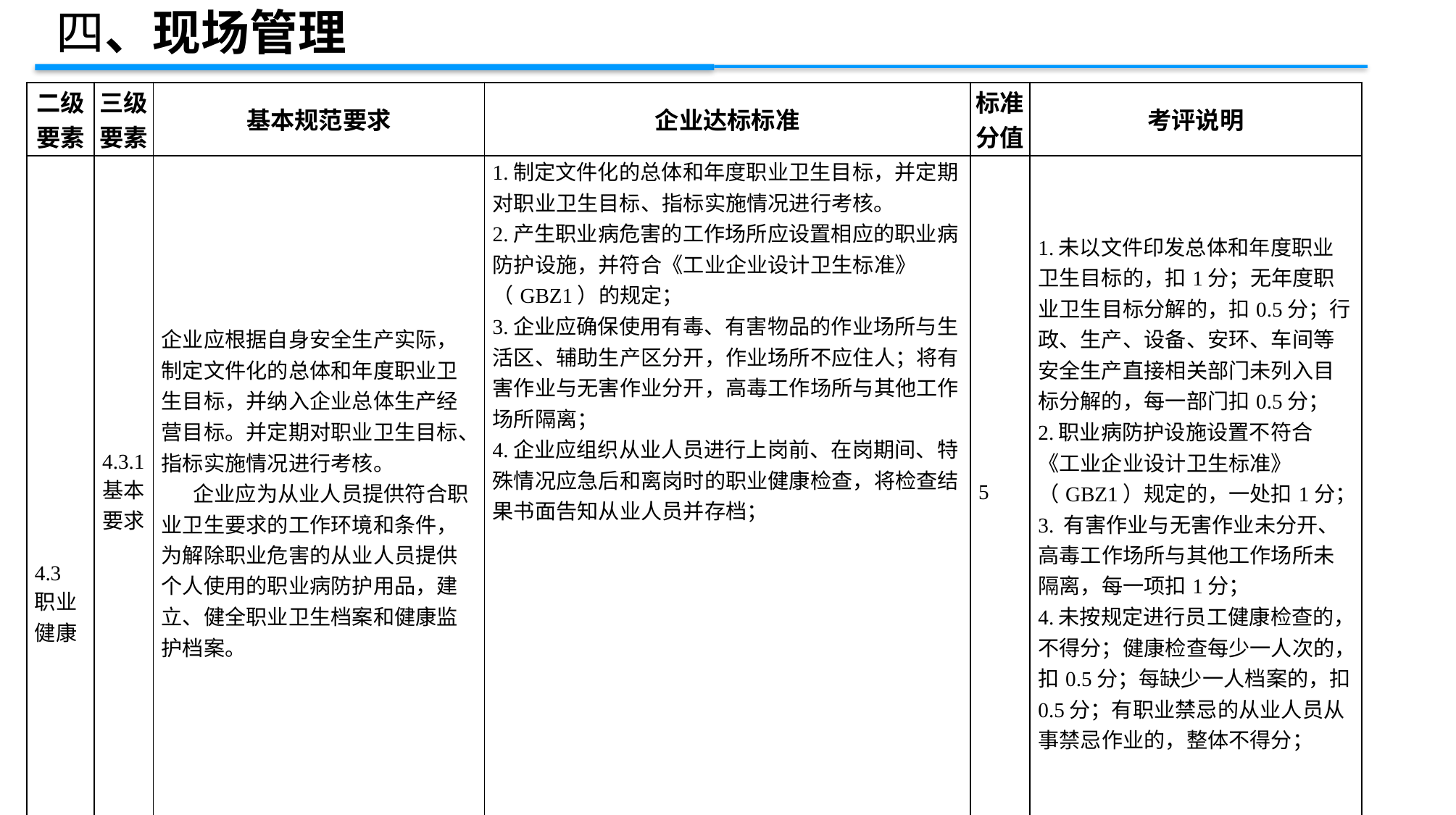

四、现场管理

| 二级 要素 | 三级 要素 | 基本规范要求 | 企业达标标准 | 标准 分值 | 考评说明 |
| --- | --- | --- | --- | --- | --- |
| 4.3 职业 健康 | 4.3.1基本要求 | 企业应根据自身安全生产实际，制定文件化的总体和年度职业卫生目标，并纳入企业总体生产经营目标。并定期对职业卫生目标、指标实施情况进行考核。 企业应为从业人员提供符合职业卫生要求的工作环境和条件，为解除职业危害的从业人员提供个人使用的职业病防护用品，建立、健全职业卫生档案和健康监护档案。 | 1.制定文件化的总体和年度职业卫生目标，并定期对职业卫生目标、指标实施情况进行考核。 2.产生职业病危害的工作场所应设置相应的职业病防护设施，并符合《工业企业设计卫生标准》（GBZ1）的规定； 3.企业应确保使用有毒、有害物品的作业场所与生活区、辅助生产区分开，作业场所不应住人；将有害作业与无害作业分开，高毒工作场所与其他工作场所隔离； 4.企业应组织从业人员进行上岗前、在岗期间、特殊情况应急后和离岗时的职业健康检查，将检查结果书面告知从业人员并存档； | 5 | 1.未以文件印发总体和年度职业卫生目标的，扣1分；无年度职业卫生目标分解的，扣0.5分；行政、生产、设备、安环、车间等安全生产直接相关部门未列入目标分解的，每一部门扣0.5分； 2.职业病防护设施设置不符合《工业企业设计卫生标准》（GBZ1）规定的，一处扣1分； 3. 有害作业与无害作业未分开、高毒工作场所与其他工作场所未隔离，每一项扣1分； 4.未按规定进行员工健康检查的，不得分；健康检查每少一人次的，扣0.5分；每缺少一人档案的，扣0.5分；有职业禁忌的从业人员从事禁忌作业的，整体不得分； |
|  | （1）包括4.3.1基本要求（5分）、4.3.2职业危害告知（7分）、4.3.3职业病危害申报（3分）、4.3.4职业病危害检测与评价（5分），共计20分，只占总分的2%。 （2）目前应急管理局的管理职能未包含职业卫生，但是根据《企业安全生产标准化基本规范》（GB/T 33000-2016）内容和安全标准化涉及的范围，本标准化细则仍加入了职业卫生的内容，且冶金等工贸企业标准化的职业健康为60分。 （3）职业卫生总分值较低，但涉及到内容相对简单，所以各项赋分就偏低，一般在0.5-2分之间。 |  |  |  |  |